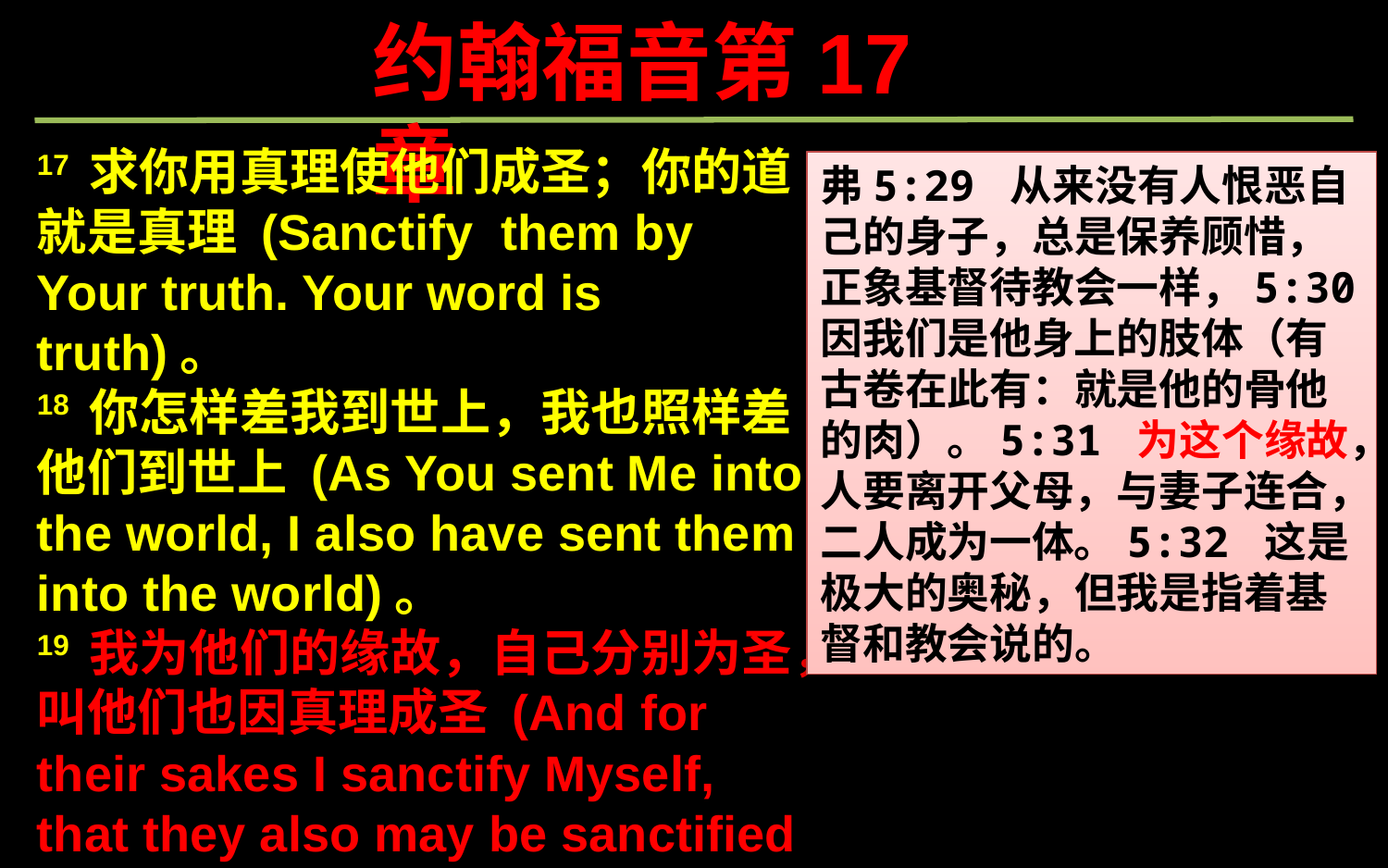

约翰福音第17章
17 求你用真理使他们成圣；你的道就是真理 (Sanctify  them by Your truth. Your word is truth)。
18 你怎样差我到世上，我也照样差他们到世上 (As You sent Me into the world, I also have sent them into the world)。
19 我为他们的缘故，自己分别为圣，叫他们也因真理成圣 (And for their sakes I sanctify Myself, that they also may be sanctified by the truth)。
弗5:29 从来没有人恨恶自己的身子，总是保养顾惜，正象基督待教会一样，5:30 因我们是他身上的肢体（有古卷在此有：就是他的骨他的肉）。5:31 为这个缘故，人要离开父母，与妻子连合，二人成为一体。5:32 这是极大的奥秘，但我是指着基督和教会说的。